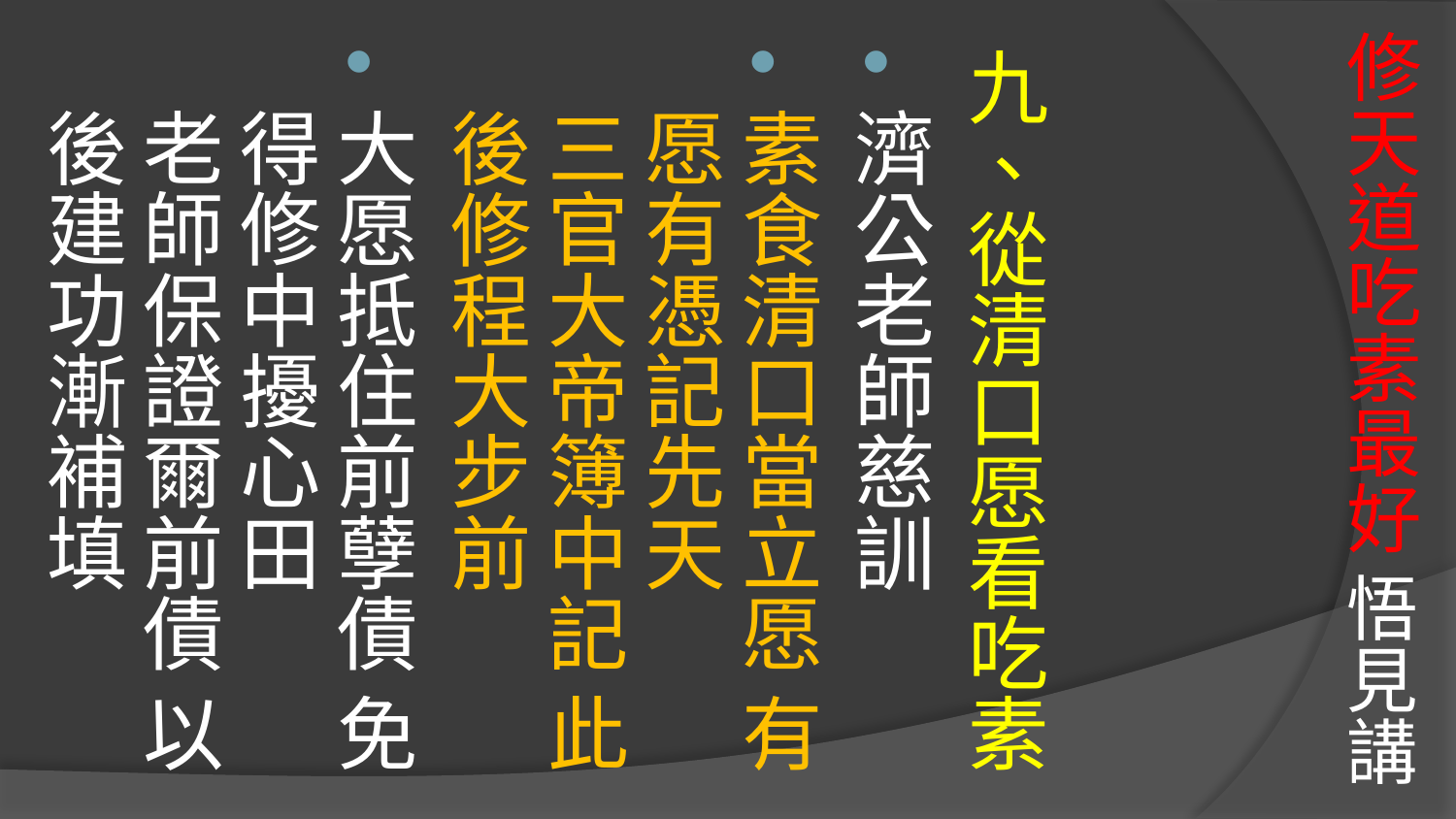

# 修天道吃素最好 悟見講
九、從清口愿看吃素
濟公老師慈訓
素食清口當立愿 有愿有憑記先天
三官大帝簿中記 此後修程大步前
大愿抵住前孽債 免得修中擾心田
老師保證爾前債 以後建功漸補填